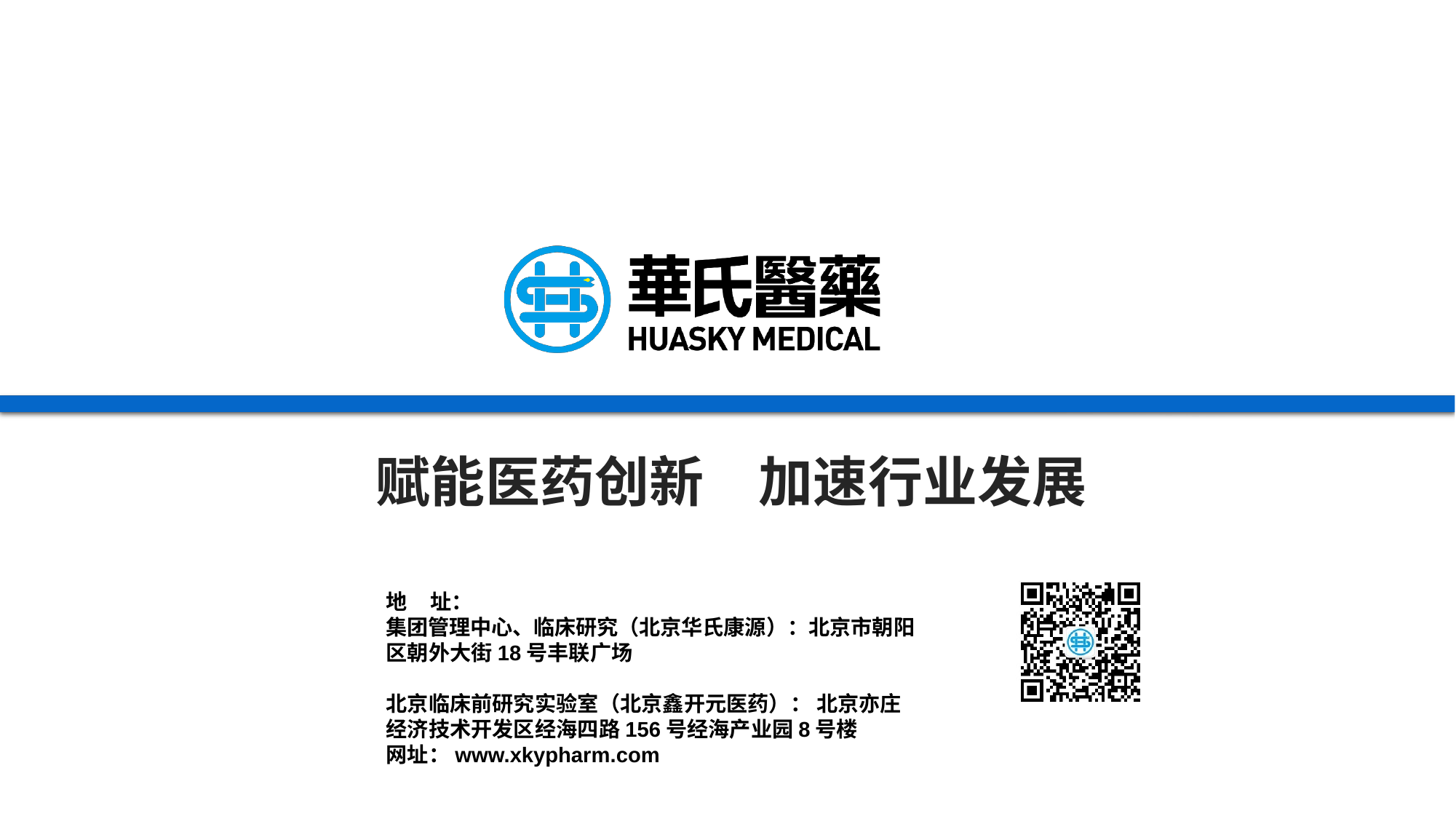

赋能医药创新	加速行业发展

地	址：
集团管理中心、临床研究（北京华氏康源）：北京市朝阳区朝外大街18号丰联广场

北京临床前研究实验室（北京鑫开元医药）： 北京亦庄经济技术开发区经海四路156号经海产业园8号楼
网址：www.xkypharm.com